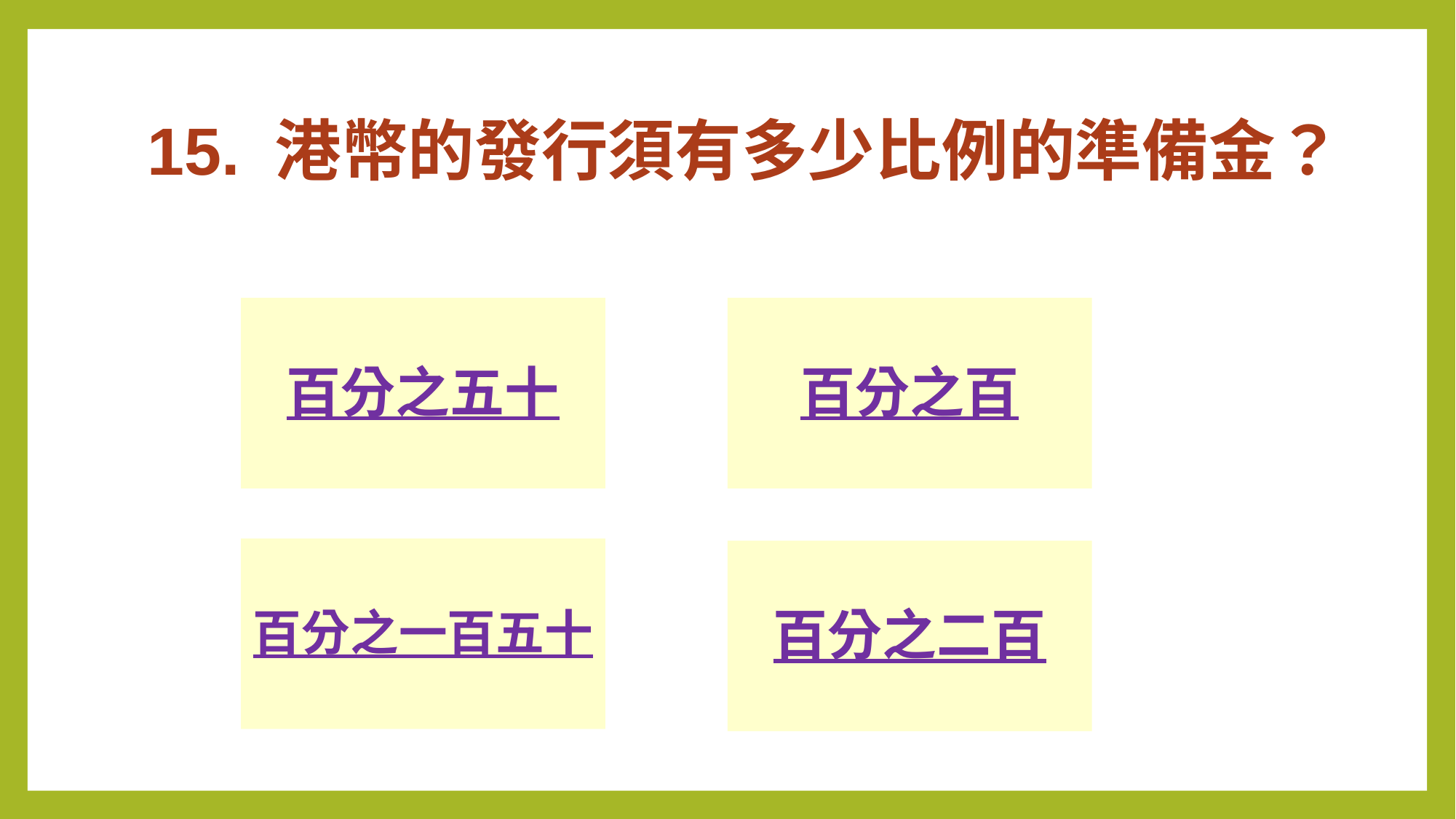

# 15. 港幣的發行須有多少比例的準備金？
百分之百
百分之五十
百分之一百五十
百分之二百